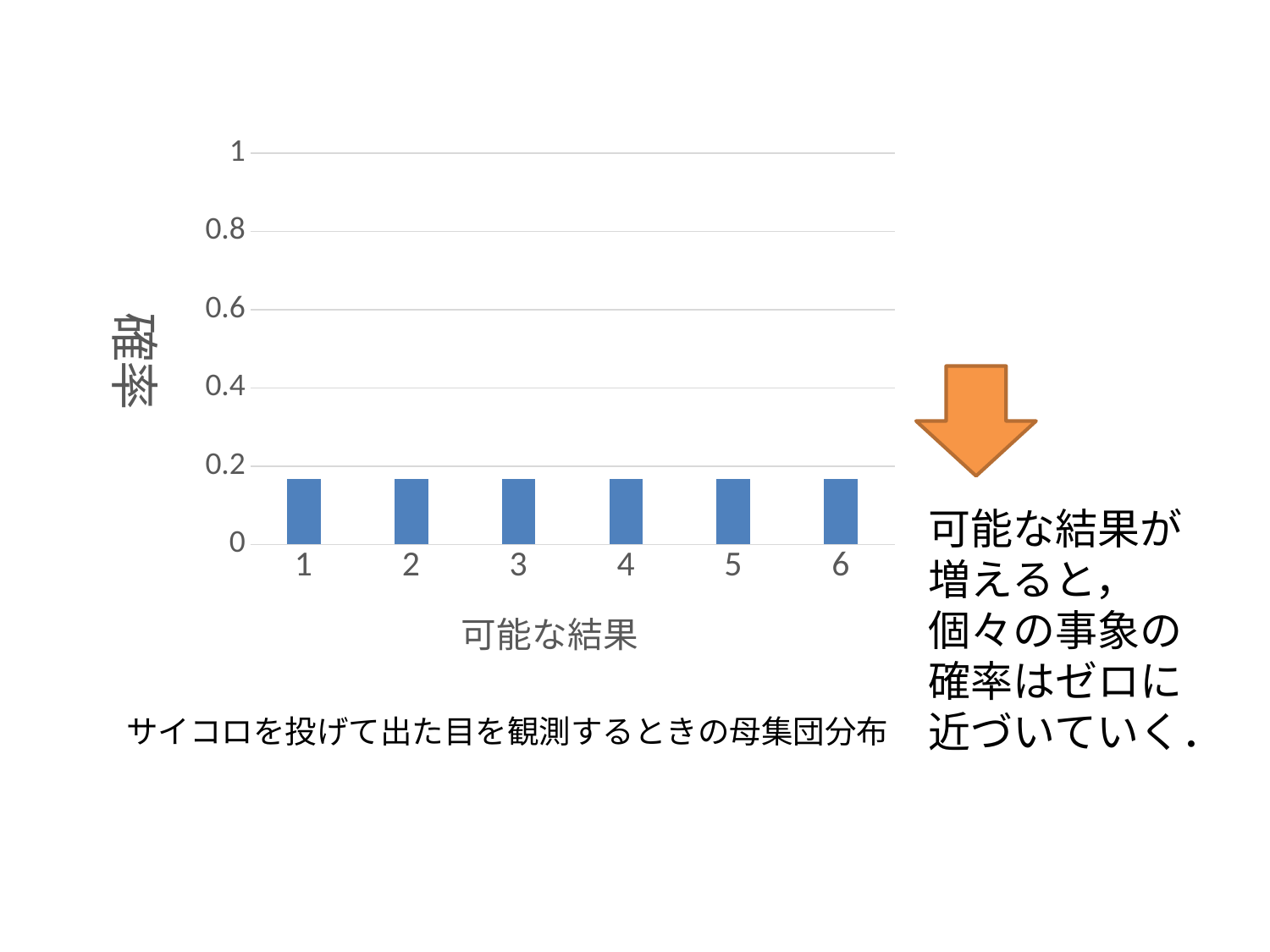

### Chart

| Category | 系列 1 |
|---|---|
| 1 | 0.16666666666666666 |
| 2 | 0.16666666666666666 |
| 3 | 0.16666666666666666 |
| 4 | 0.16666666666666666 |
| 5 | 0.16666666666666666 |
| 6 | 0.16666666666666666 |
可能な結果が増えると，個々の事象の確率はゼロに近づいていく．
サイコロを投げて出た目を観測するときの母集団分布